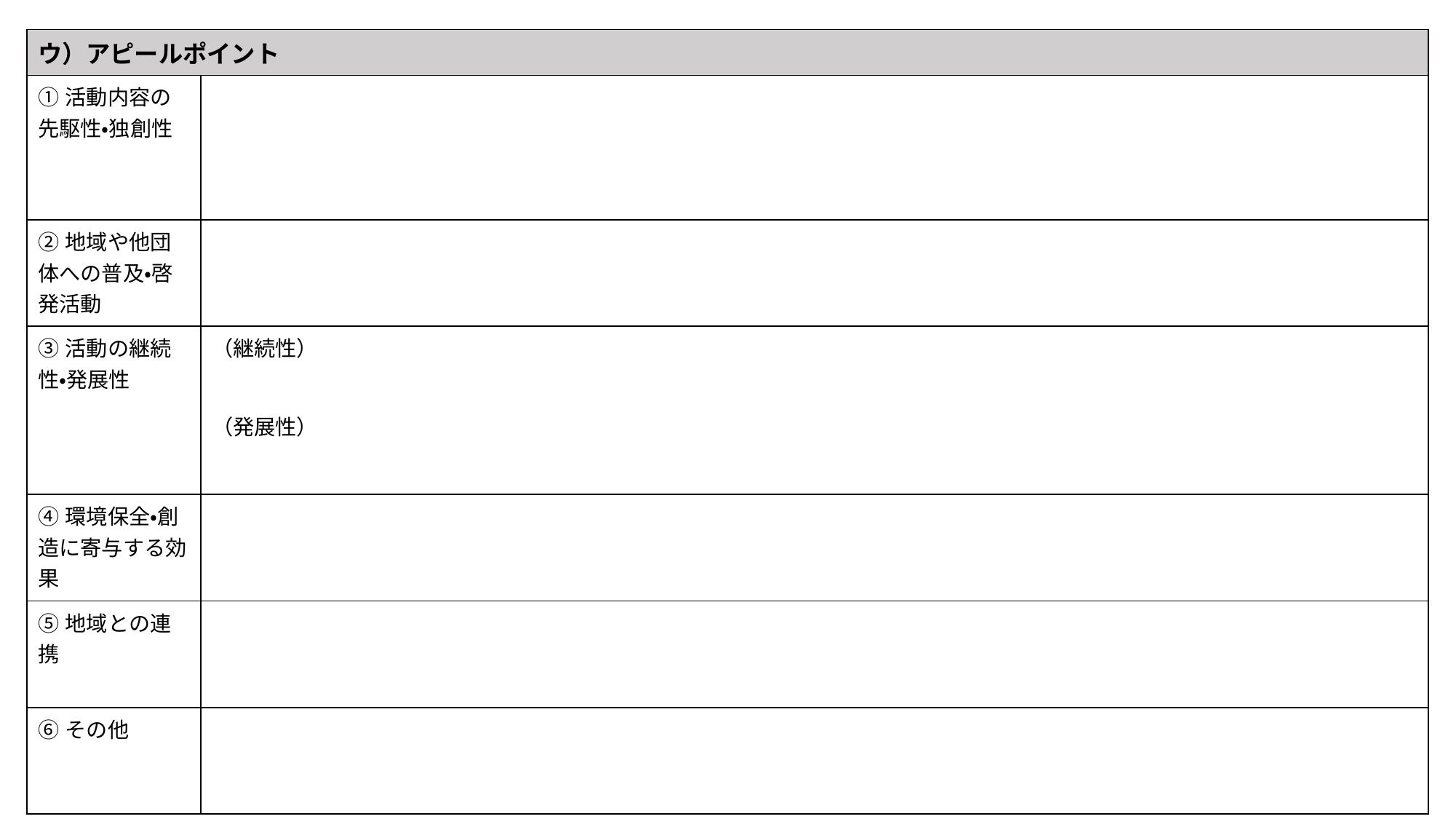

| ウ）アピールポイント |  |
| --- | --- |
| ①活動内容の先駆性・独創性 |  |
| ②地域や他団体への普及・啓発活動 |  |
| ③活動の継続性・発展性 | （継続性） （発展性） |
| ④環境保全・創造に寄与する効果 |  |
| ⑤地域との連携 |  |
| ⑥その他 |  |